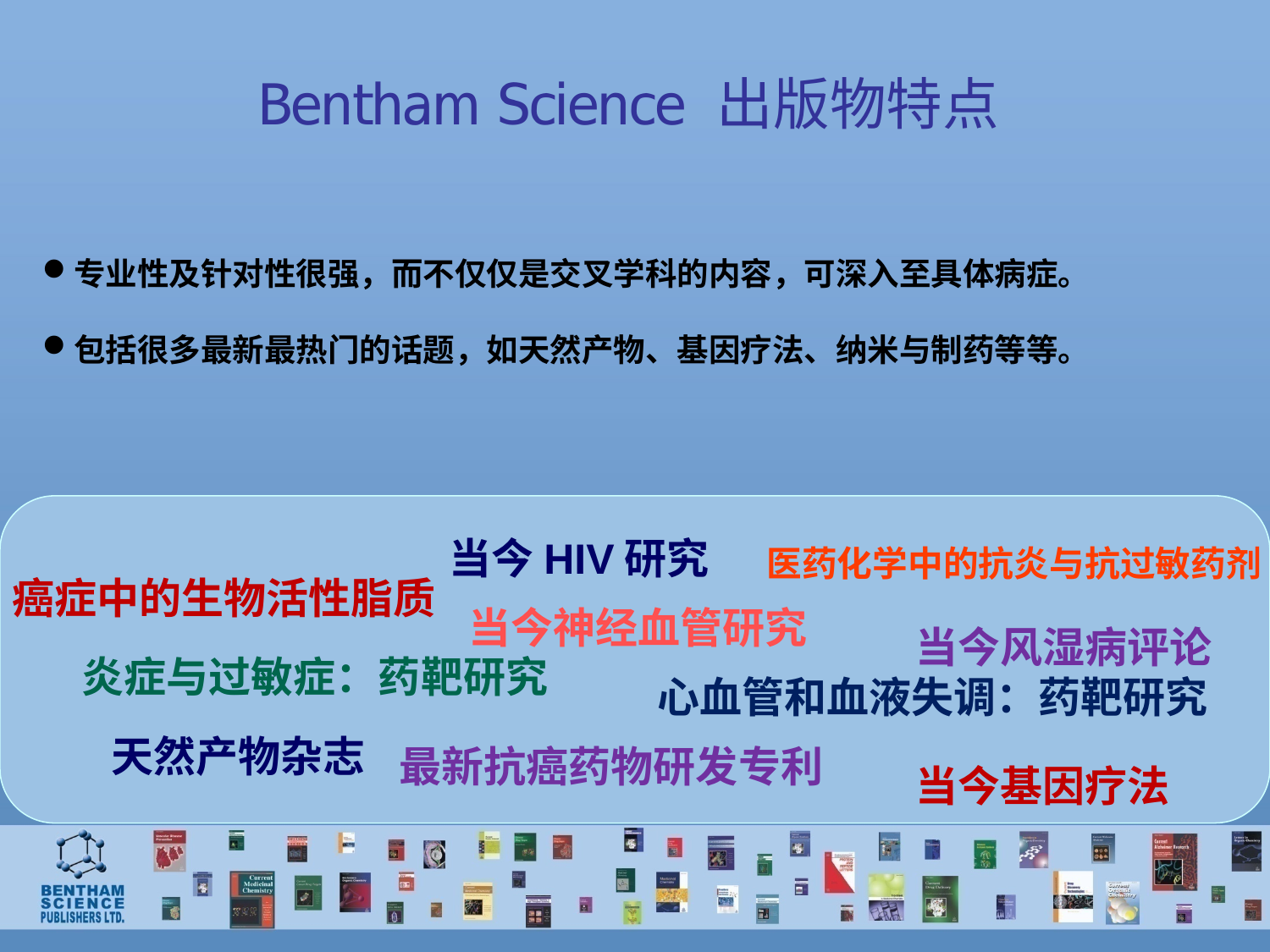

# Bentham Science 出版物特点

专业性及针对性很强，而不仅仅是交叉学科的内容，可深入至具体病症。

包括很多最新最热门的话题，如天然产物、基因疗法、纳米与制药等等。

当今HIV研究
医药化学中的抗炎与抗过敏药剂
癌症中的生物活性脂质
当今神经血管研究
当今风湿病评论
炎症与过敏症：药靶研究
心血管和血液失调：药靶研究
天然产物杂志
最新抗癌药物研发专利
当今基因疗法